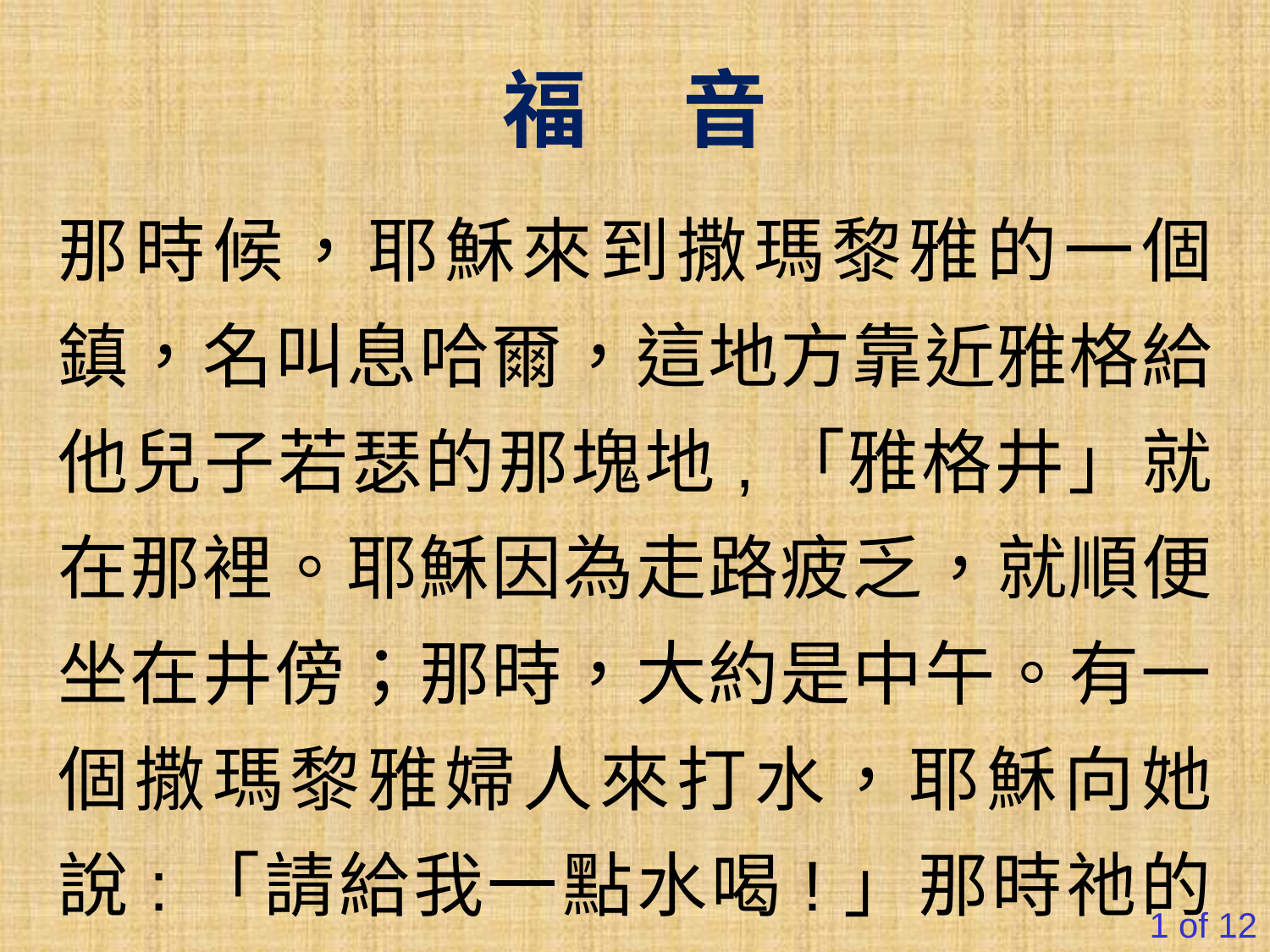

福     音

那時候，耶穌來到撒瑪黎雅的一個鎮，名叫息哈爾，這地方靠近雅格給他兒子若瑟的那塊地,「雅格井」就在那裡。耶穌因為走路疲乏，就順便坐在井傍；那時，大約是中午。有一個撒瑪黎雅婦人來打水，耶穌向她說:「請給我一點水喝!」那時祂的門徒都到鎮上買食
1 of 12